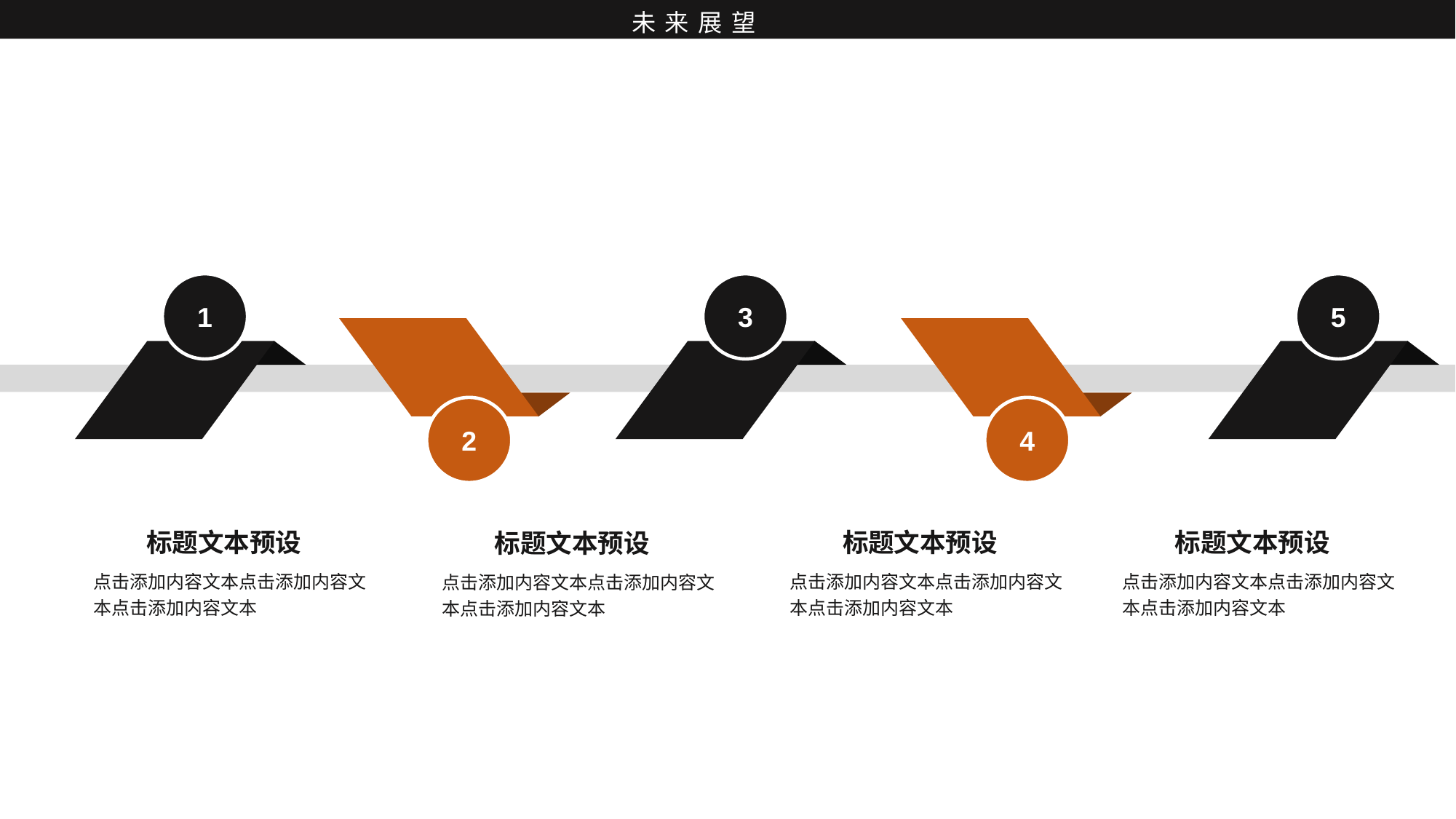

未来展望

1
3
5

2
4
标题文本预设
标题文本预设
标题文本预设
标题文本预设
点击添加内容文本点击添加内容文本点击添加内容文本
点击添加内容文本点击添加内容文本点击添加内容文本
点击添加内容文本点击添加内容文本点击添加内容文本
点击添加内容文本点击添加内容文本点击添加内容文本